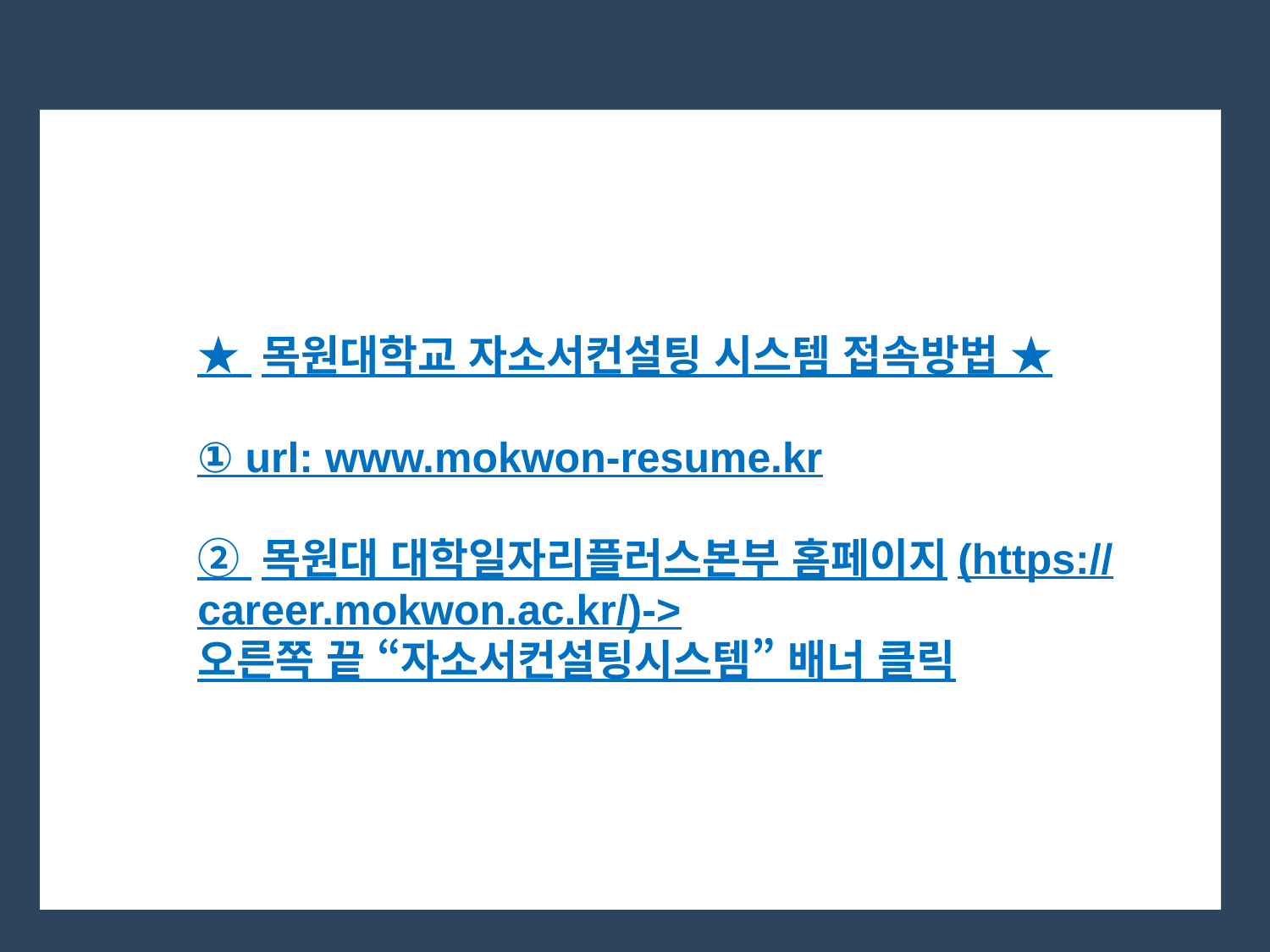

★ 목원대학교 자소서컨설팅 시스템 접속방법 ★

① url: www.mokwon-resume.kr

② 목원대 대학일자리플러스본부 홈페이지(https://career.mokwon.ac.kr/)->
오른쪽 끝 “자소서컨설팅시스템” 배너 클릭